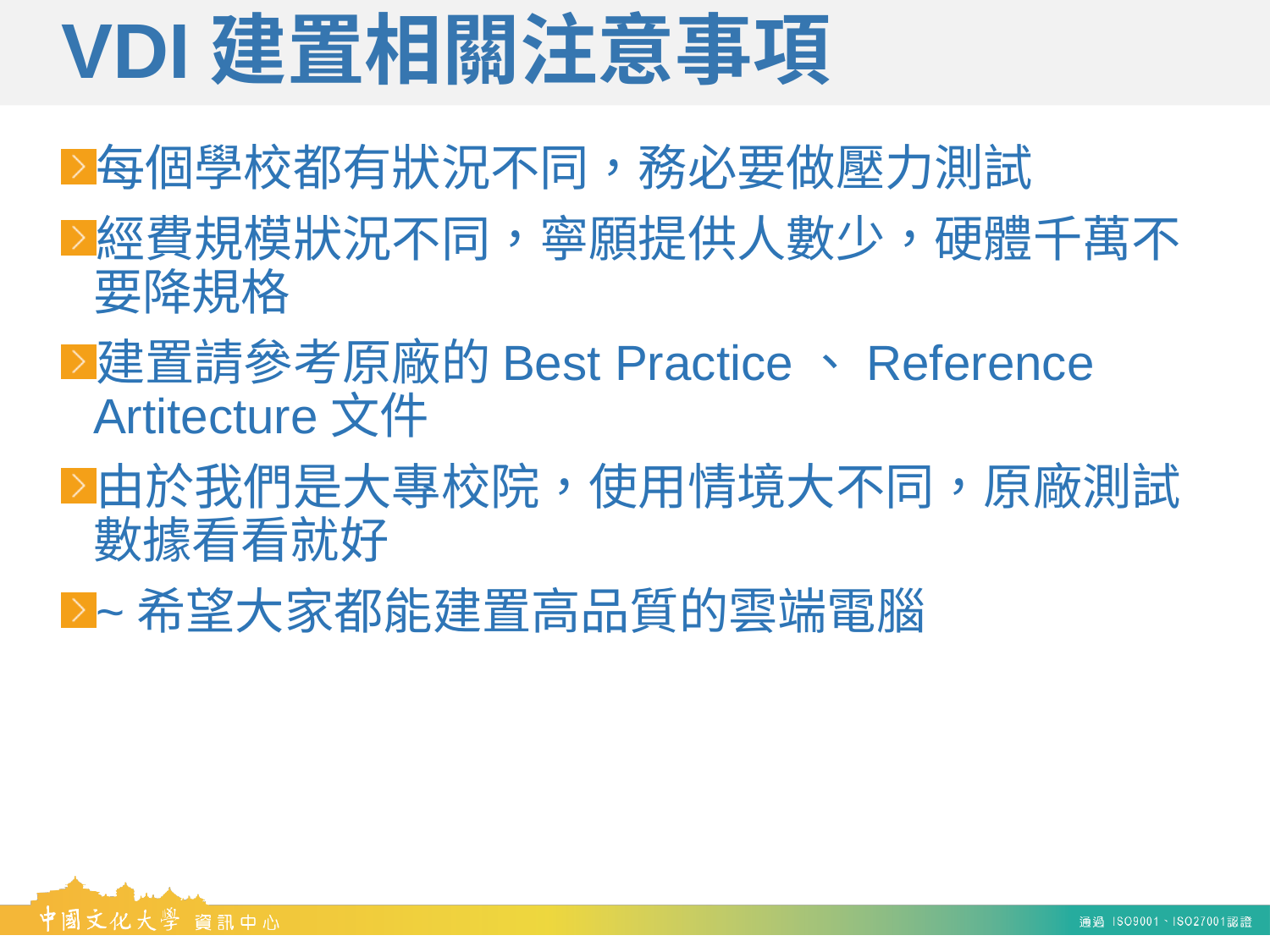

# VDI建置相關注意事項
每個學校都有狀況不同，務必要做壓力測試
經費規模狀況不同，寧願提供人數少，硬體千萬不要降規格
建置請參考原廠的Best Practice、Reference Artitecture文件
由於我們是大專校院，使用情境大不同，原廠測試數據看看就好
~希望大家都能建置高品質的雲端電腦